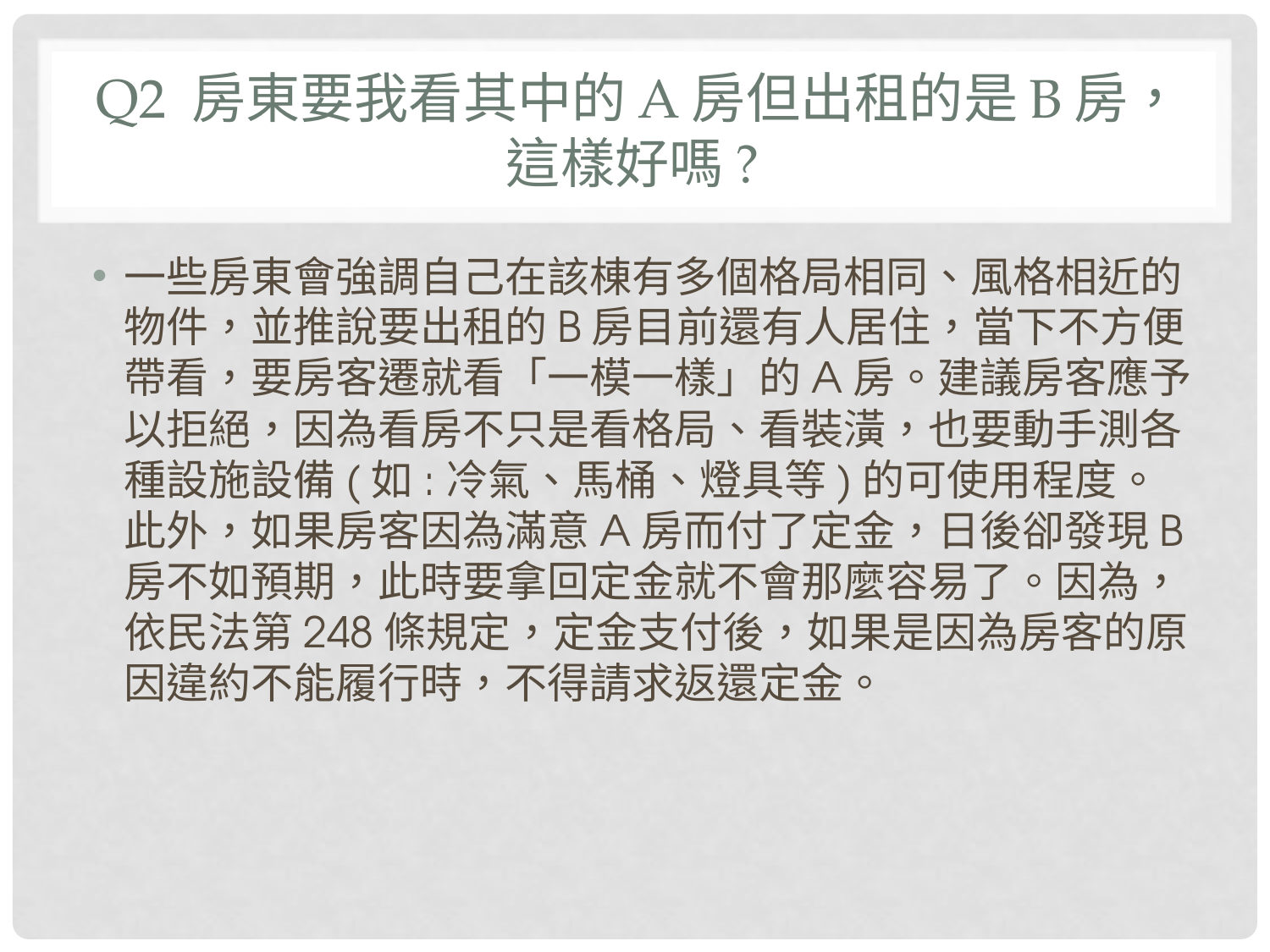

# q2 房東要我看其中的A房但出租的是B房，這樣好嗎?
一些房東會強調自己在該棟有多個格局相同、風格相近的物件，並推說要出租的B房目前還有人居住，當下不方便帶看，要房客遷就看「一模一樣」的A房。建議房客應予以拒絕，因為看房不只是看格局、看裝潢，也要動手測各種設施設備(如:冷氣、馬桶、燈具等)的可使用程度。此外，如果房客因為滿意A房而付了定金，日後卻發現B房不如預期，此時要拿回定金就不會那麼容易了。因為，依民法第248條規定，定金支付後，如果是因為房客的原因違約不能履行時，不得請求返還定金。